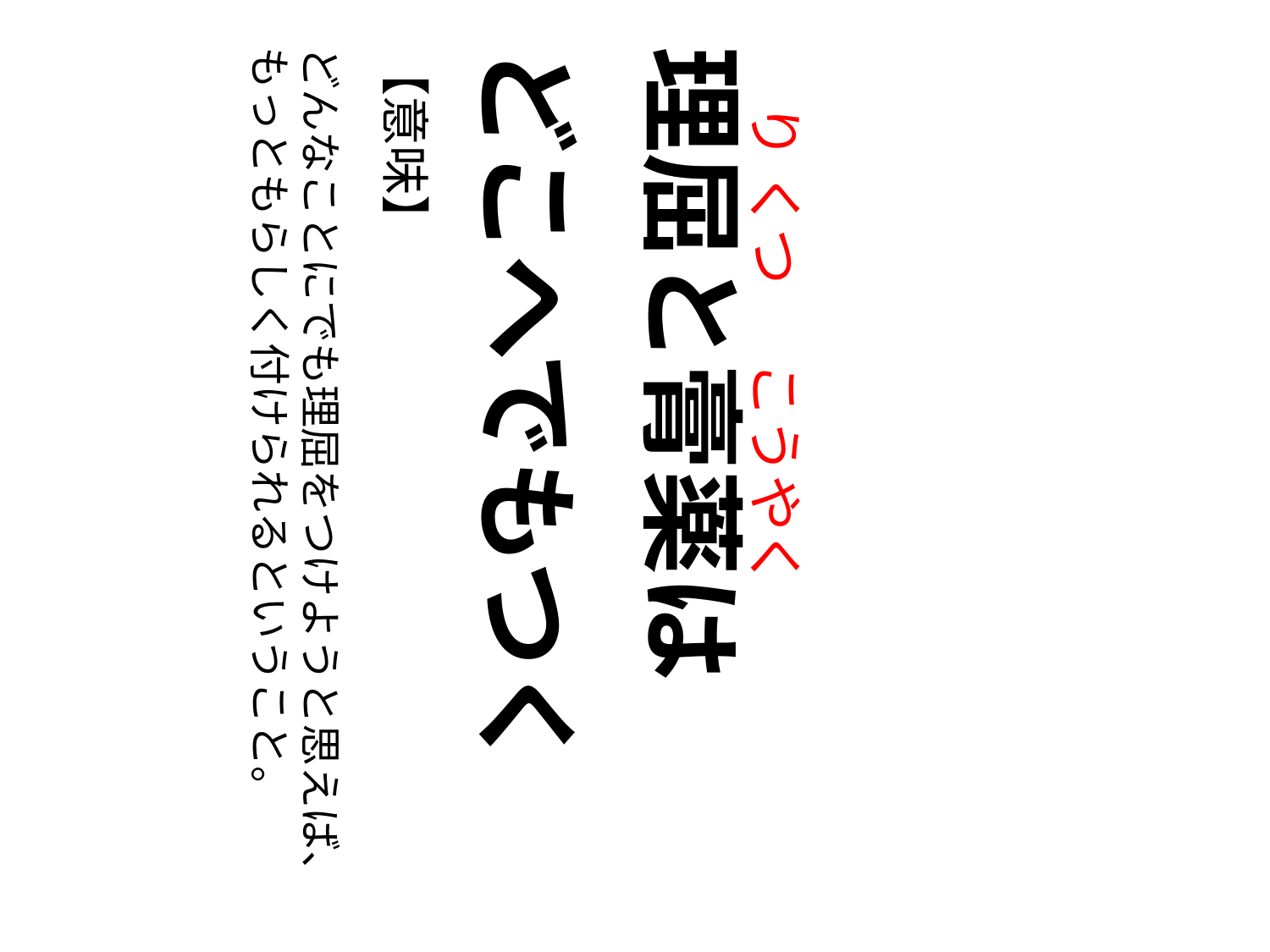

り くつ      こうやく
【意味】

どんなことにでも理屈をつけようと思えば、もっともらしく付けられるということ。
どこへでもつく
理屈と膏薬は